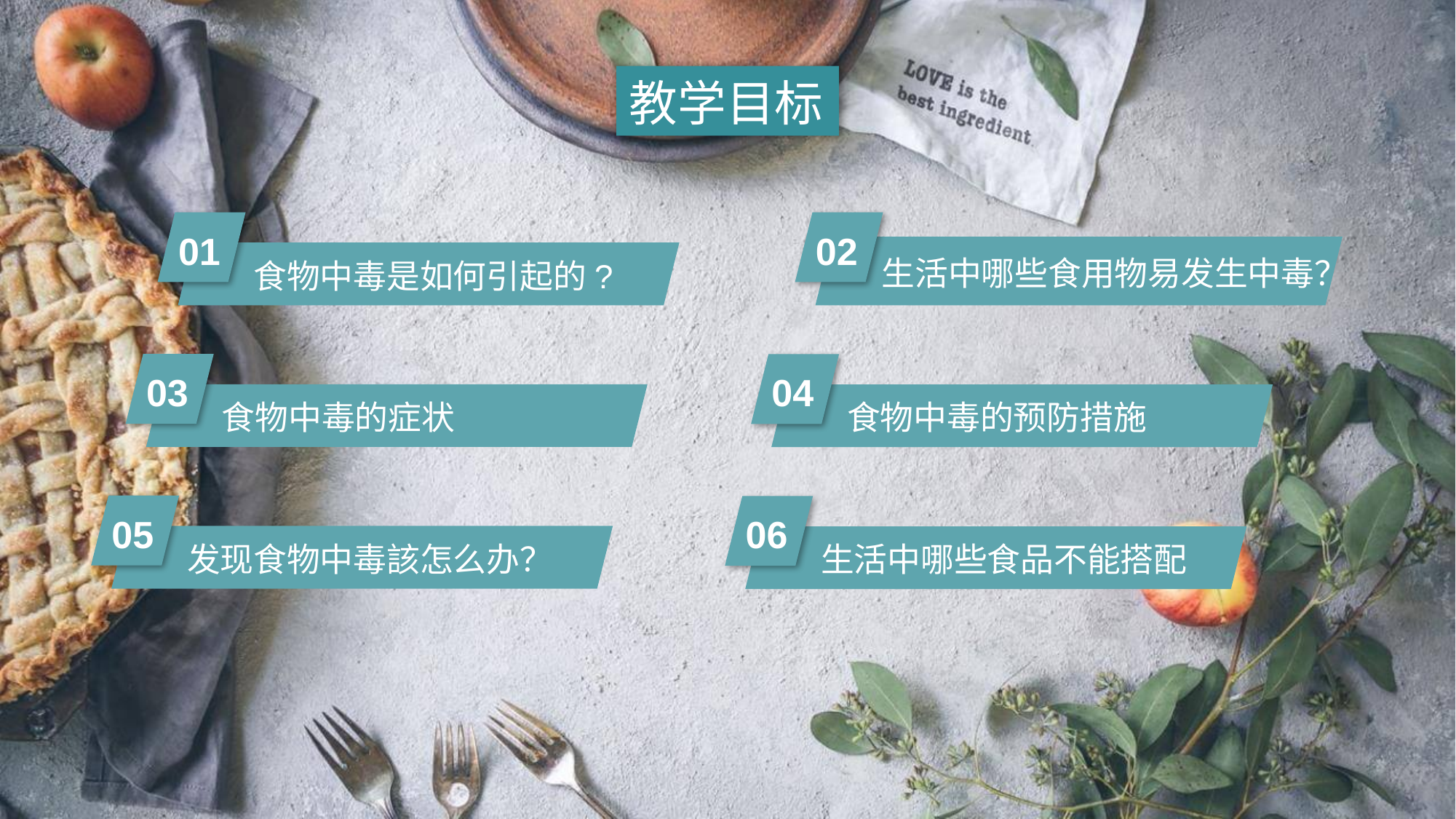

BY YUSHEN

教学目标

01

食物中毒是如何引起的?

03

食物中毒的症状

05

发现食物中毒該怎么办？

02

生活中哪些食用物易发生中毒？

04

食物中毒的预防措施

06

生活中哪些食品不能搭配